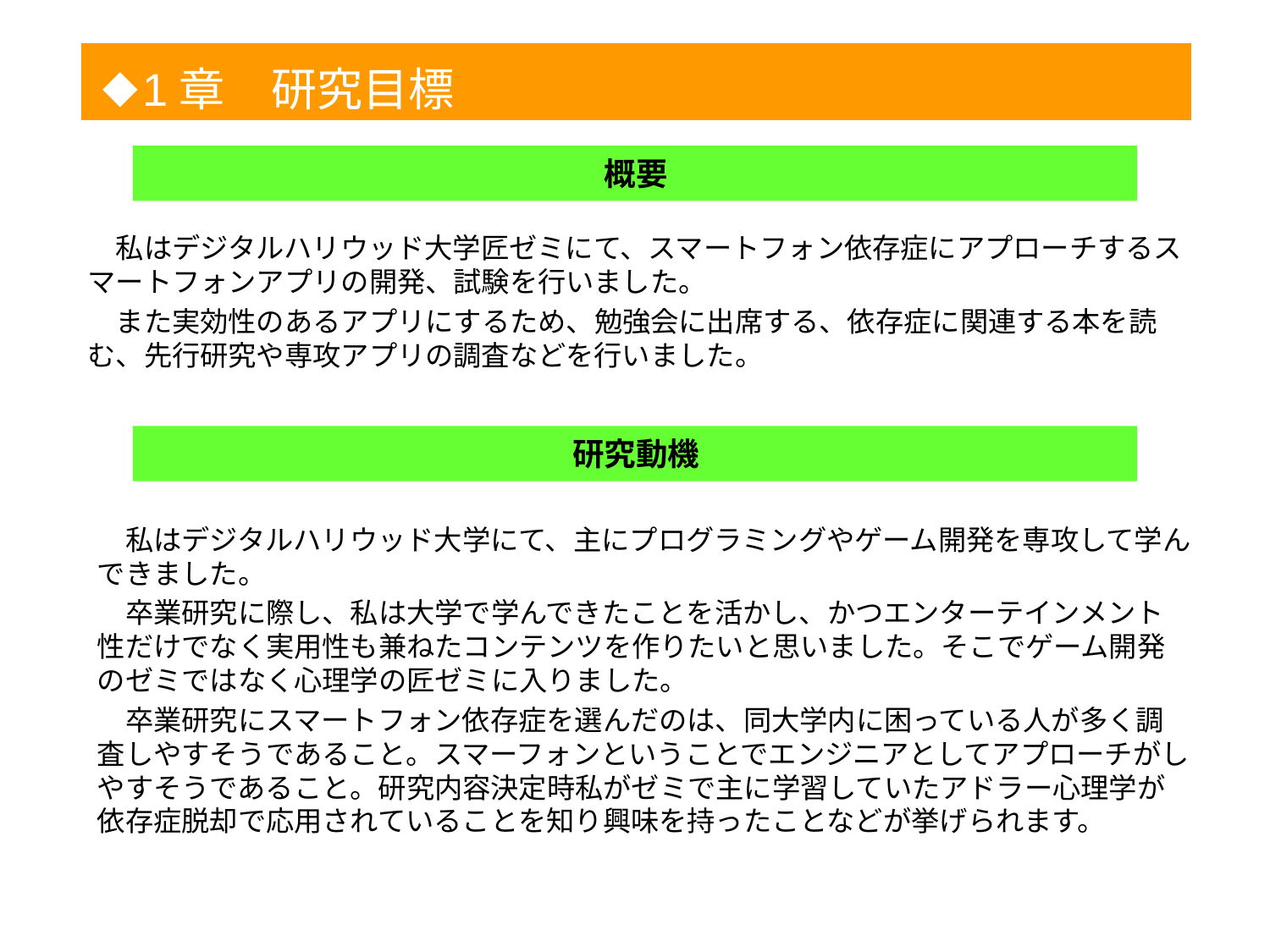

◆
1章　研究目標
1

概要
　私はデジタルハリウッド大学匠ゼミにて、スマートフォン依存症にアプローチするスマートフォンアプリの開発、試験を行いました。
　また実効性のあるアプリにするため、勉強会に出席する、依存症に関連する本を読む、先行研究や専攻アプリの調査などを行いました。

研究動機
　私はデジタルハリウッド大学にて、主にプログラミングやゲーム開発を専攻して学んできました。
　卒業研究に際し、私は大学で学んできたことを活かし、かつエンターテインメント性だけでなく実用性も兼ねたコンテンツを作りたいと思いました。そこでゲーム開発のゼミではなく心理学の匠ゼミに入りました。
　卒業研究にスマートフォン依存症を選んだのは、同大学内に困っている人が多く調査しやすそうであること。スマーフォンということでエンジニアとしてアプローチがしやすそうであること。研究内容決定時私がゼミで主に学習していたアドラー心理学が依存症脱却で応用されていることを知り興味を持ったことなどが挙げられます。